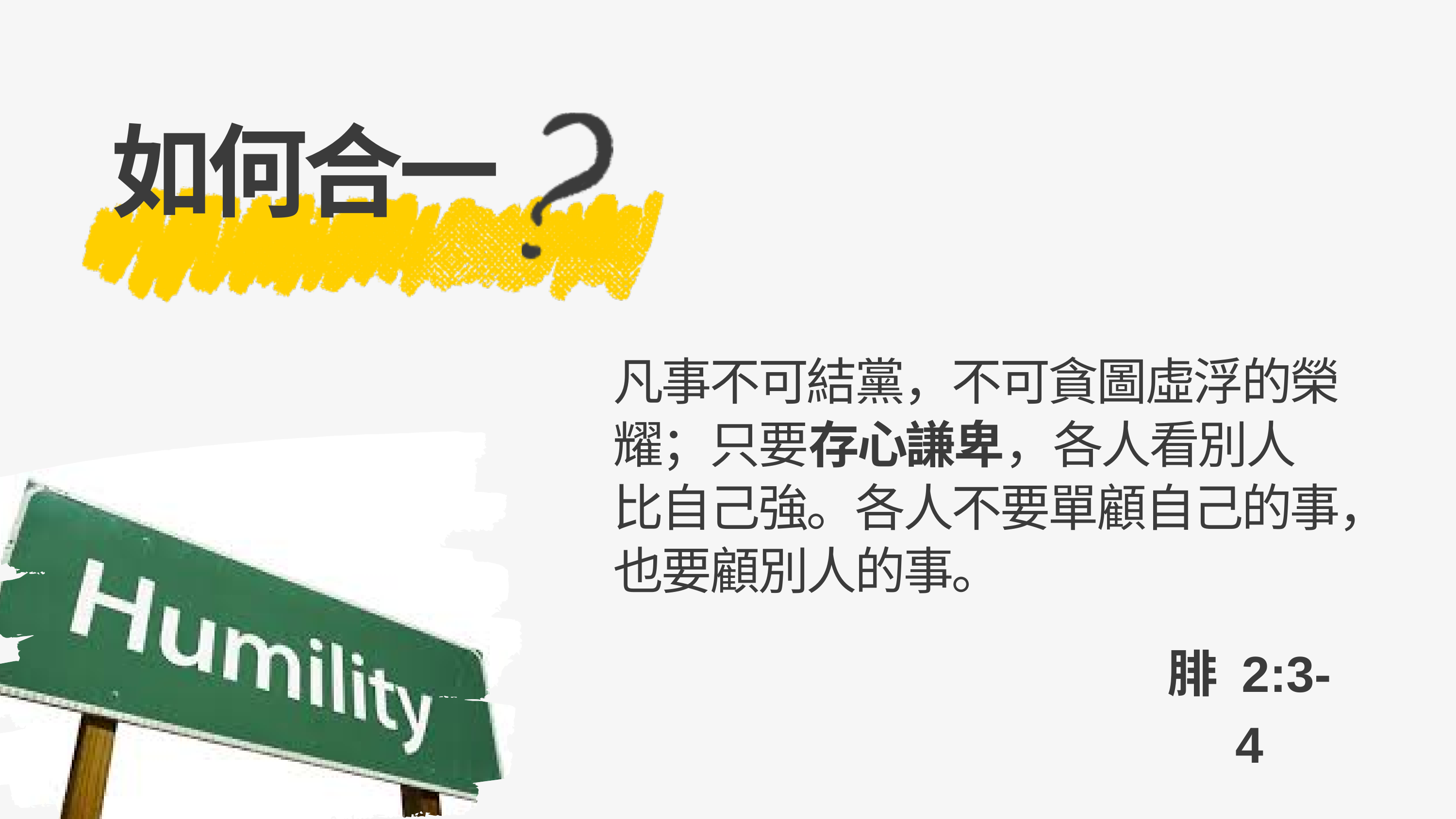

如何合一

凡事不可結黨，不可貪圖虛浮的榮耀；只要存心謙卑，各人看別人比自己強。各人不要單顧自己的事，也要顧別人的事。

腓 2:3-4